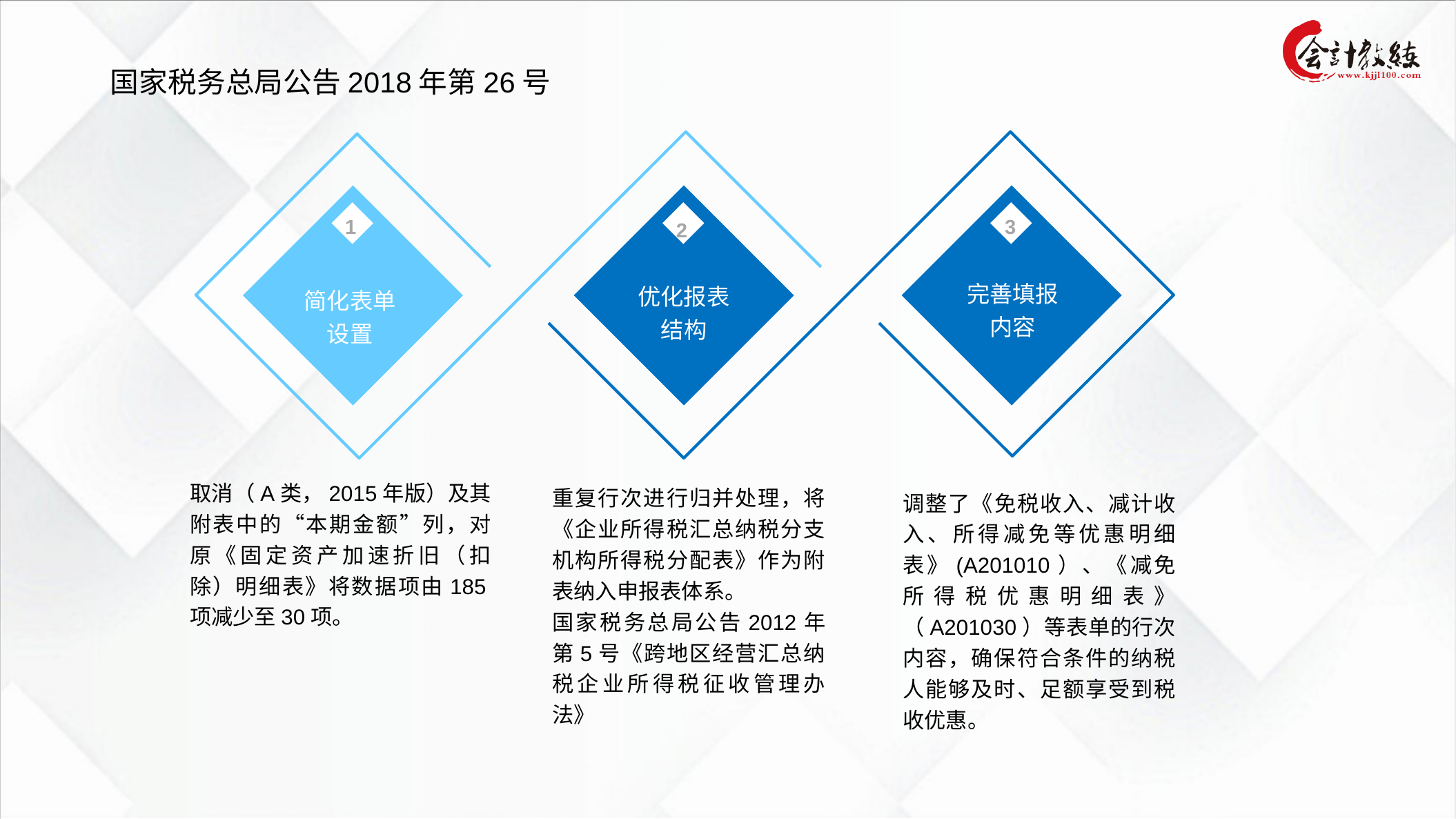

国家税务总局公告2018年第26号

1
3
2

完善填报内容
优化报表结构
简化表单设置
取消（A类，2015年版）及其附表中的“本期金额”列，对原《固定资产加速折旧（扣除）明细表》将数据项由185项减少至30项。
重复行次进行归并处理，将《企业所得税汇总纳税分支机构所得税分配表》作为附表纳入申报表体系。
国家税务总局公告2012年第5号《跨地区经营汇总纳税企业所得税征收管理办法》
调整了《免税收入、减计收入、所得减免等优惠明细表》(A201010）、《减免所得税优惠明细表》（A201030）等表单的行次内容，确保符合条件的纳税人能够及时、足额享受到税收优惠。